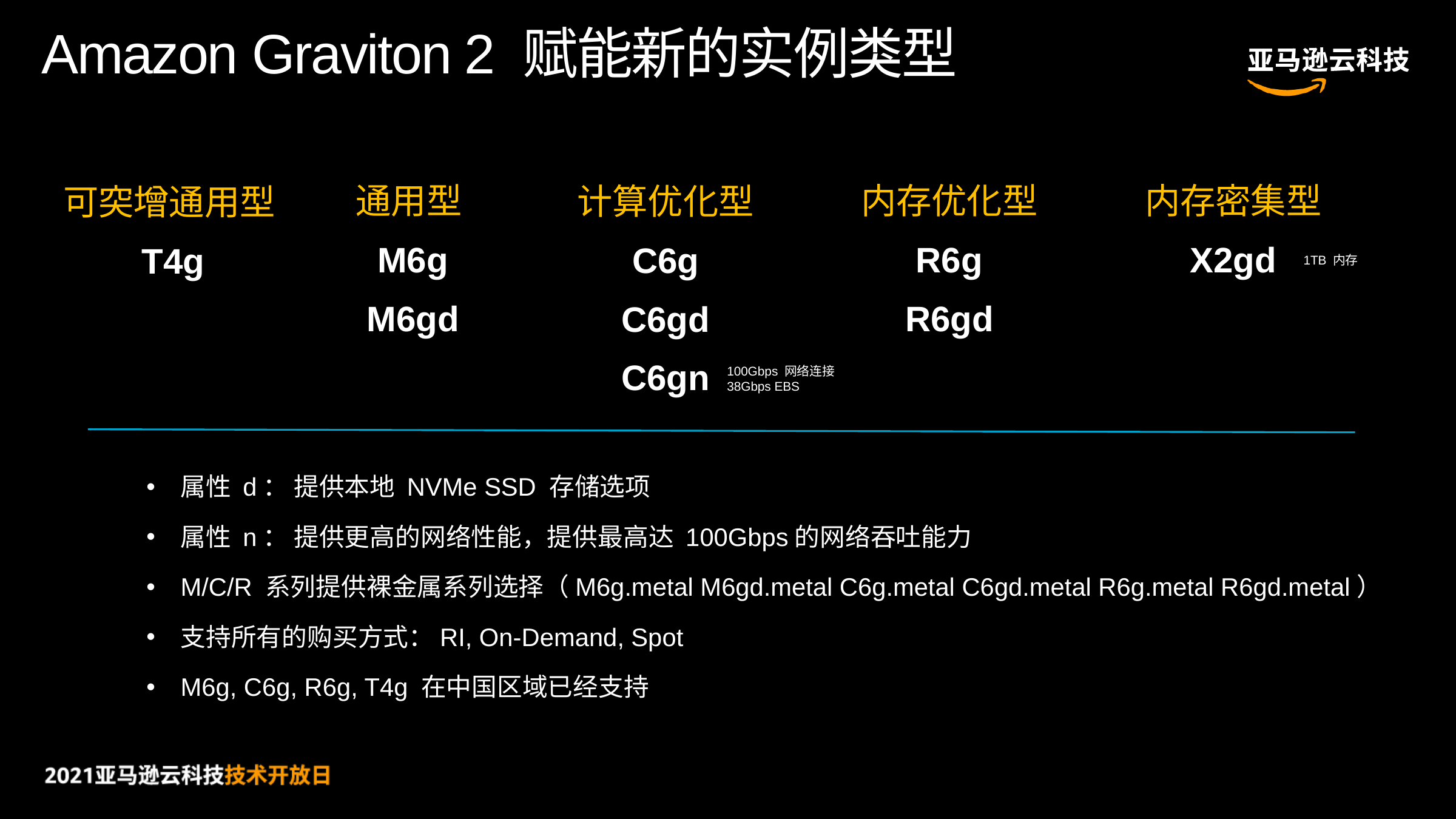

# Amazon Graviton 2 赋能新的实例类型

通用型
M6g
M6gd
内存优化型
R6g
R6gd
内存密集型
X2gd
计算优化型
C6g
C6gd
C6gn
可突增通用型
T4g
1TB 内存
100Gbps 网络连接
38Gbps EBS
属性 d： 提供本地 NVMe SSD 存储选项
属性 n： 提供更高的网络性能，提供最高达 100Gbps的网络吞吐能力
M/C/R 系列提供裸金属系列选择（M6g.metal M6gd.metal C6g.metal C6gd.metal R6g.metal R6gd.metal）
支持所有的购买方式：RI, On-Demand, Spot
M6g, C6g, R6g, T4g 在中国区域已经支持